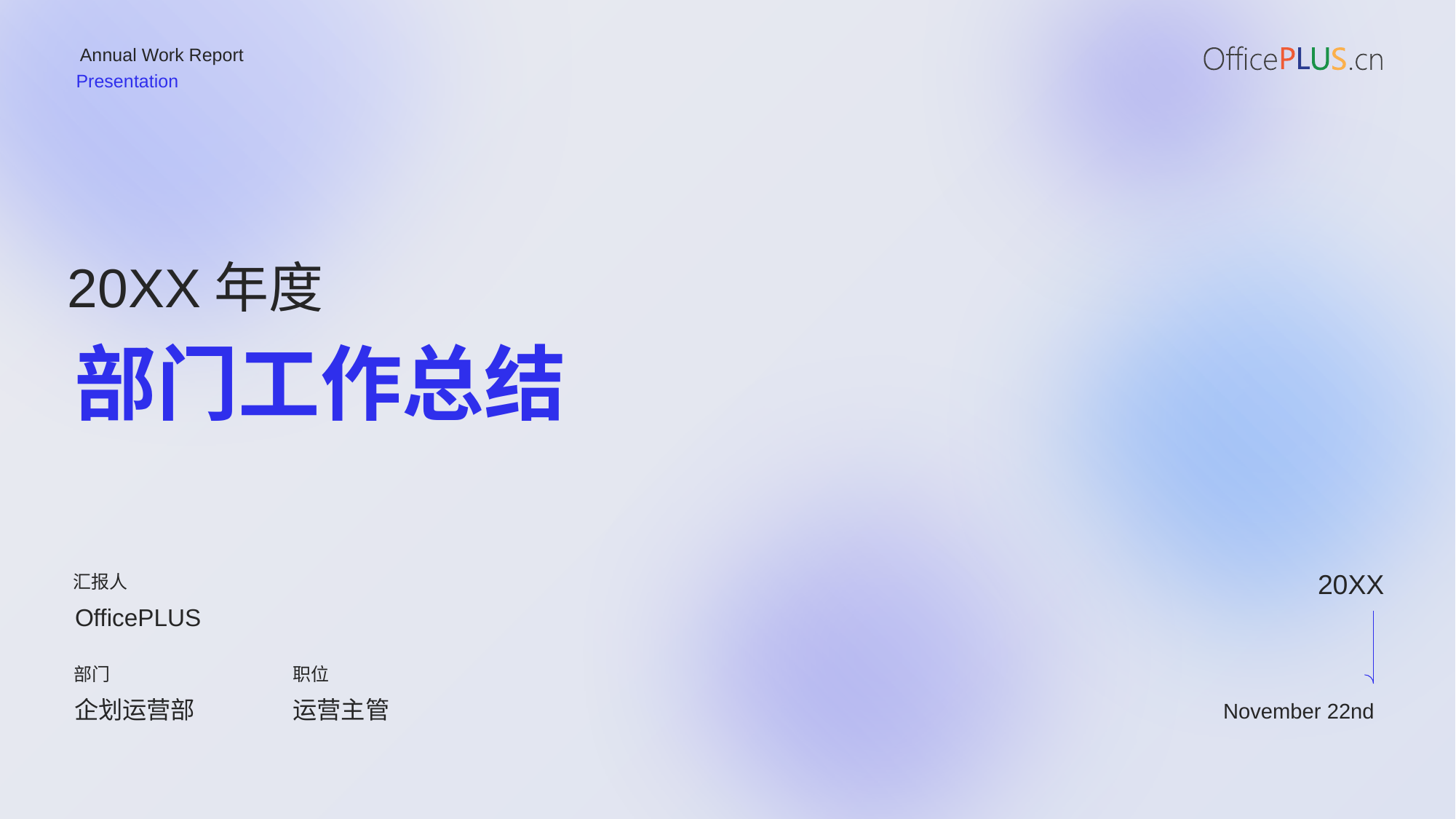

Annual Work Report

Presentation
20XX年度
部门工作总结
20XX
汇报人
OfficePLUS

部门
职位
企划运营部
运营主管
November 22nd